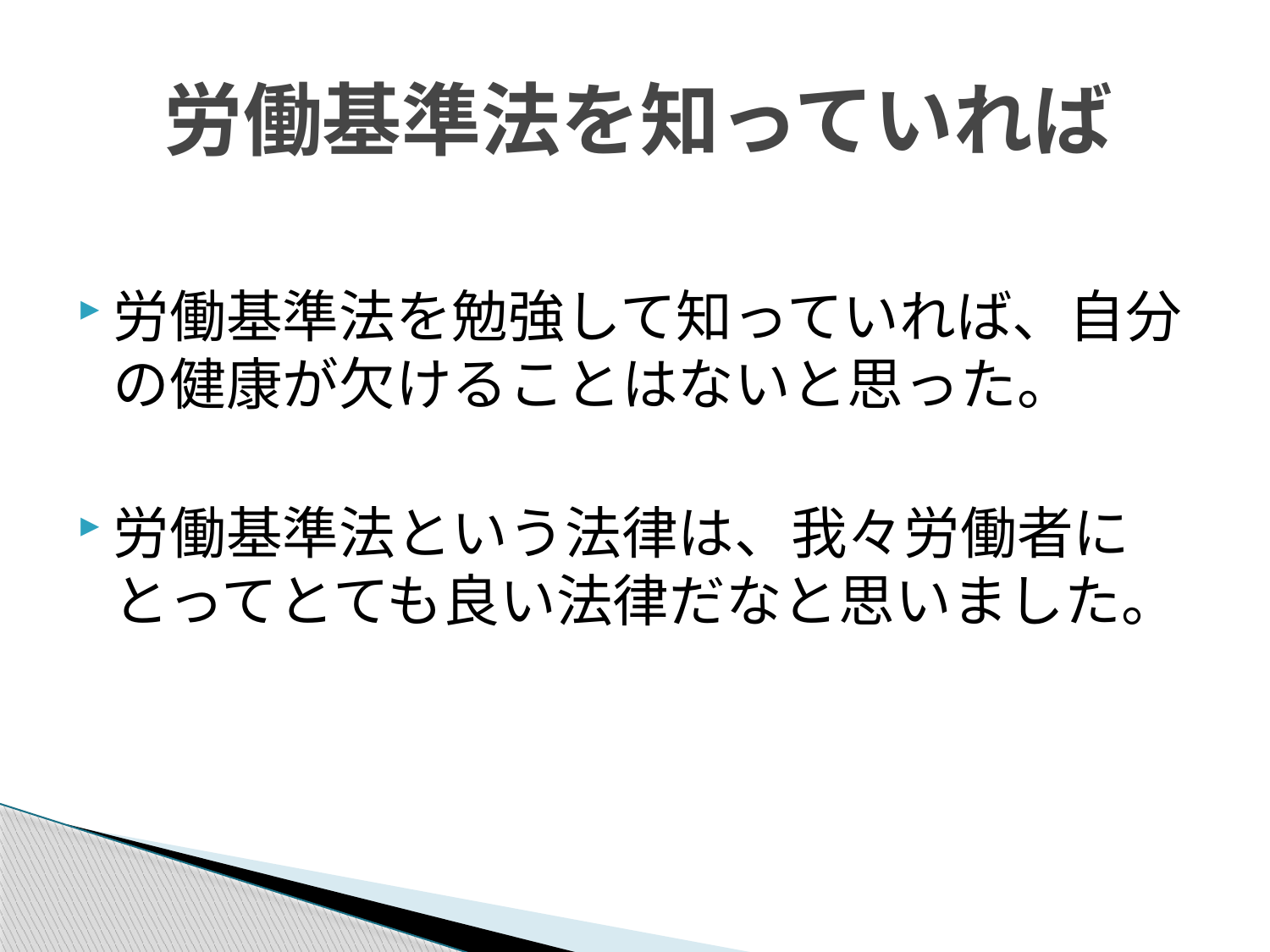

# 労働基準法を知っていれば
労働基準法を勉強して知っていれば、自分の健康が欠けることはないと思った。

労働基準法という法律は、我々労働者にとってとても良い法律だなと思いました。